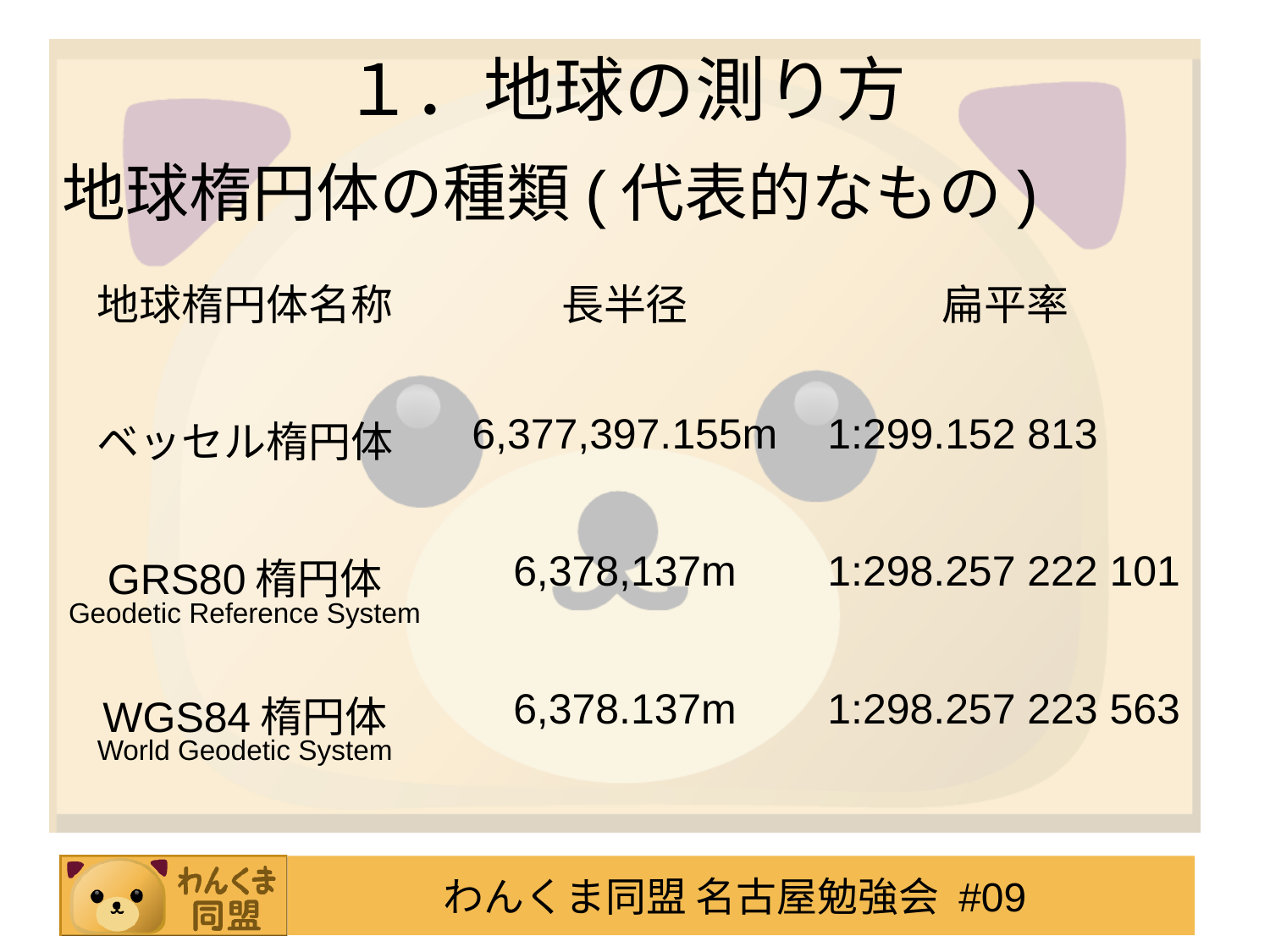

# １．地球の測り方
地球楕円体の種類(代表的なもの)
|  |  |  |
| --- | --- | --- |
|  |  |  |
|  |  |  |
|  |  |  |
| 地球楕円体名称 | 長半径 | 扁平率 |
| --- | --- | --- |
| ベッセル楕円体 | 6,377,397.155m | 1:299.152 813 |
| GRS80楕円体 Geodetic Reference System | 6,378,137m | 1:298.257 222 101 |
| WGS84楕円体 World Geodetic System | 6,378.137m | 1:298.257 223 563 |